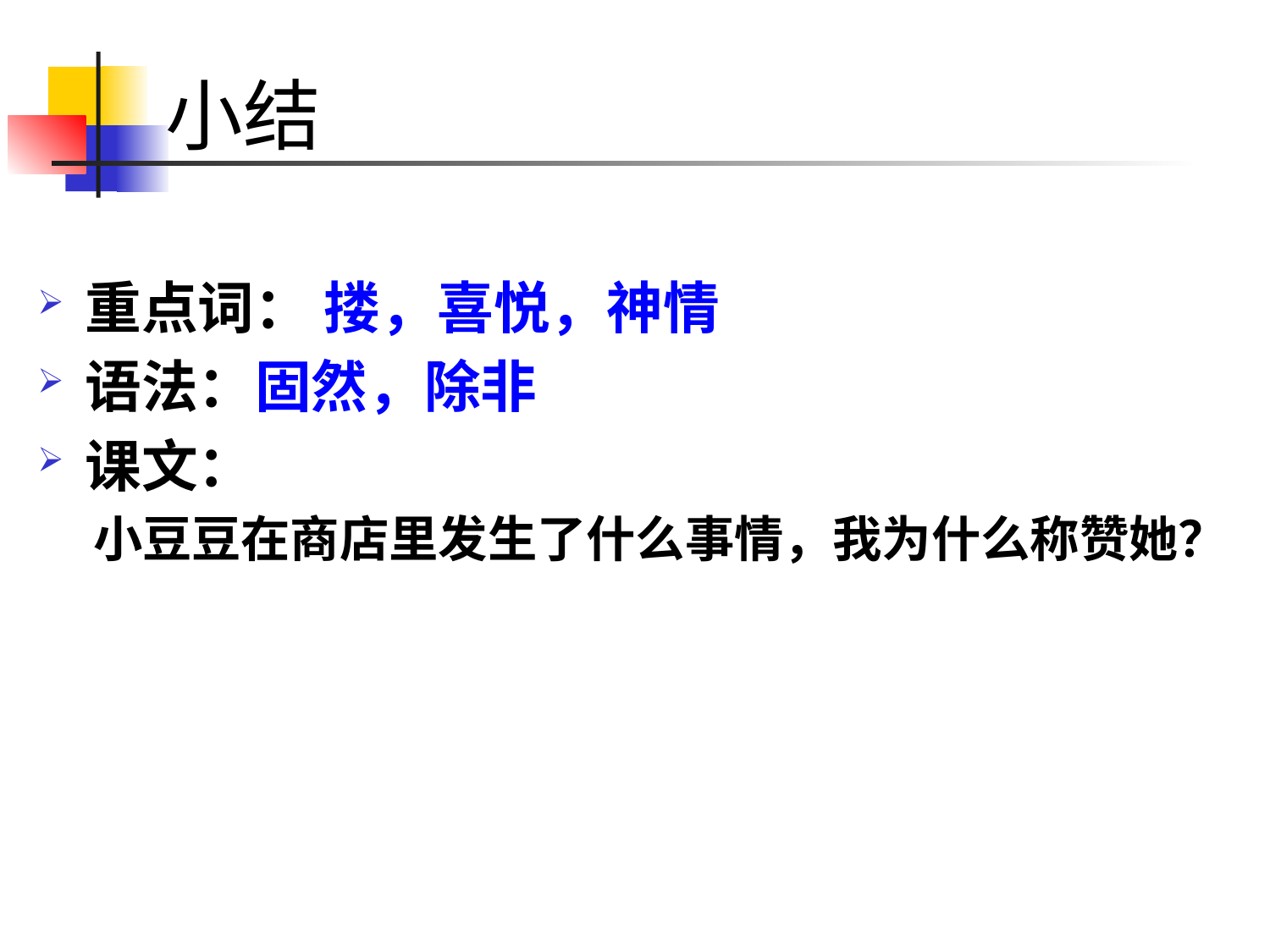

# 小结
重点词： 搂，喜悦，神情
语法：固然，除非
课文：
小豆豆在商店里发生了什么事情，我为什么称赞她？